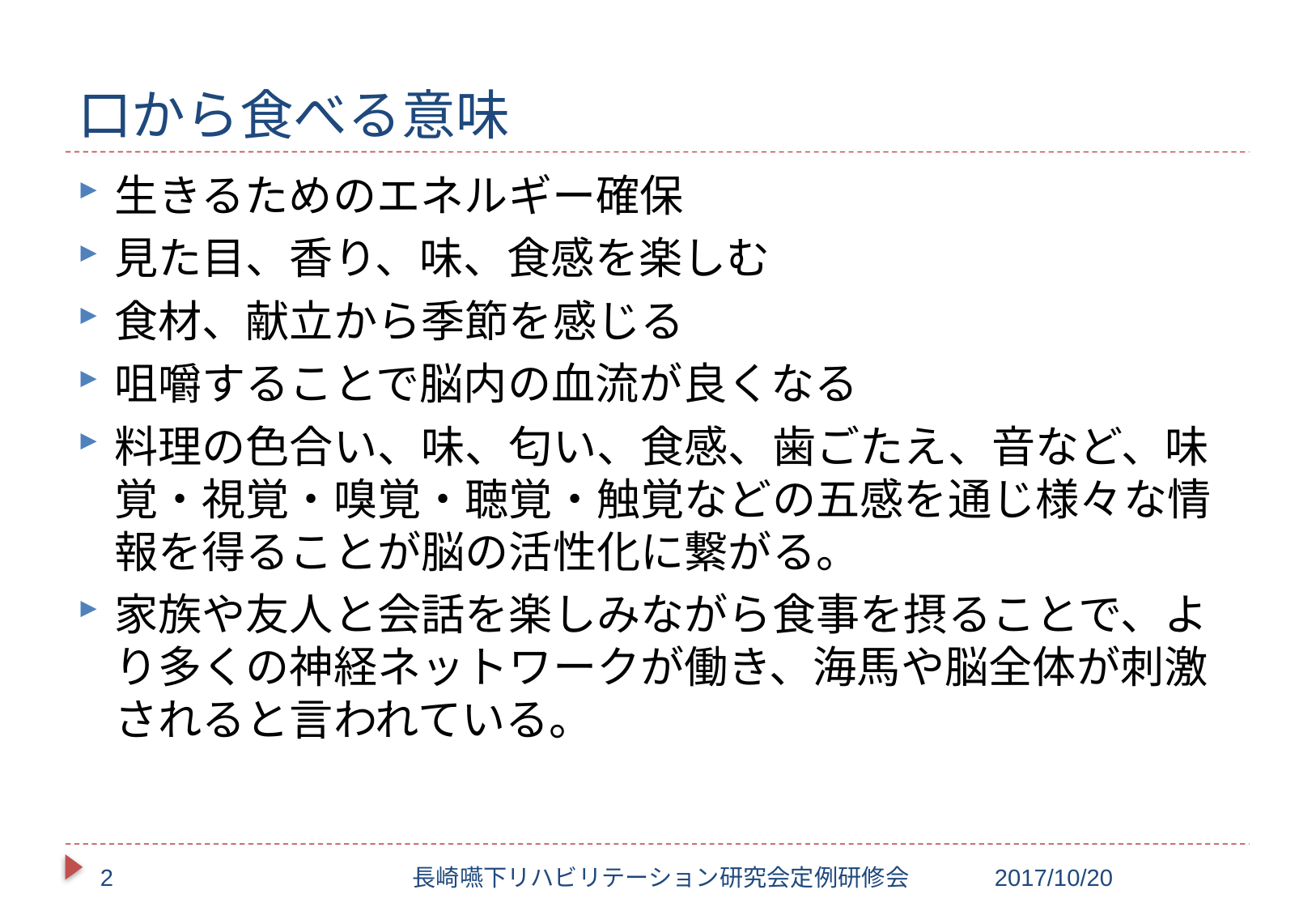

# 口から食べる意味
生きるためのエネルギー確保
見た目、香り、味、食感を楽しむ
食材、献立から季節を感じる
咀嚼することで脳内の血流が良くなる
料理の色合い、味、匂い、食感、歯ごたえ、音など、味覚・視覚・嗅覚・聴覚・触覚などの五感を通じ様々な情報を得ることが脳の活性化に繋がる。
家族や友人と会話を楽しみながら食事を摂ることで、より多くの神経ネットワークが働き、海馬や脳全体が刺激されると言われている。

2
長崎嚥下リハビリテーション研究会定例研修会
2017/10/20